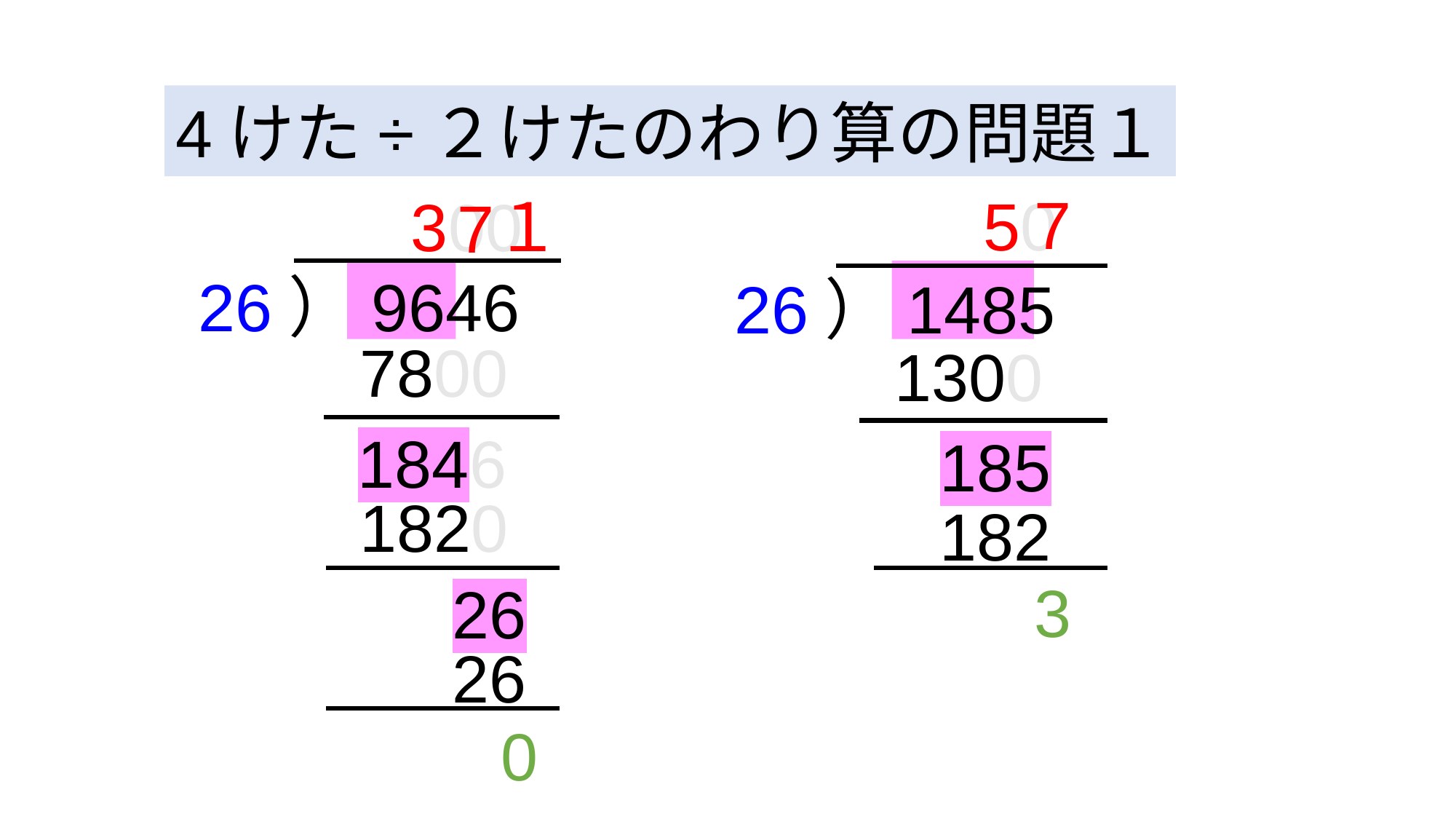

4けた÷２けたのわり算の問題１
7
50
１
300
7
26）9646

26）1485
7800
1300
1846
185
1820
182
3
26
26
0